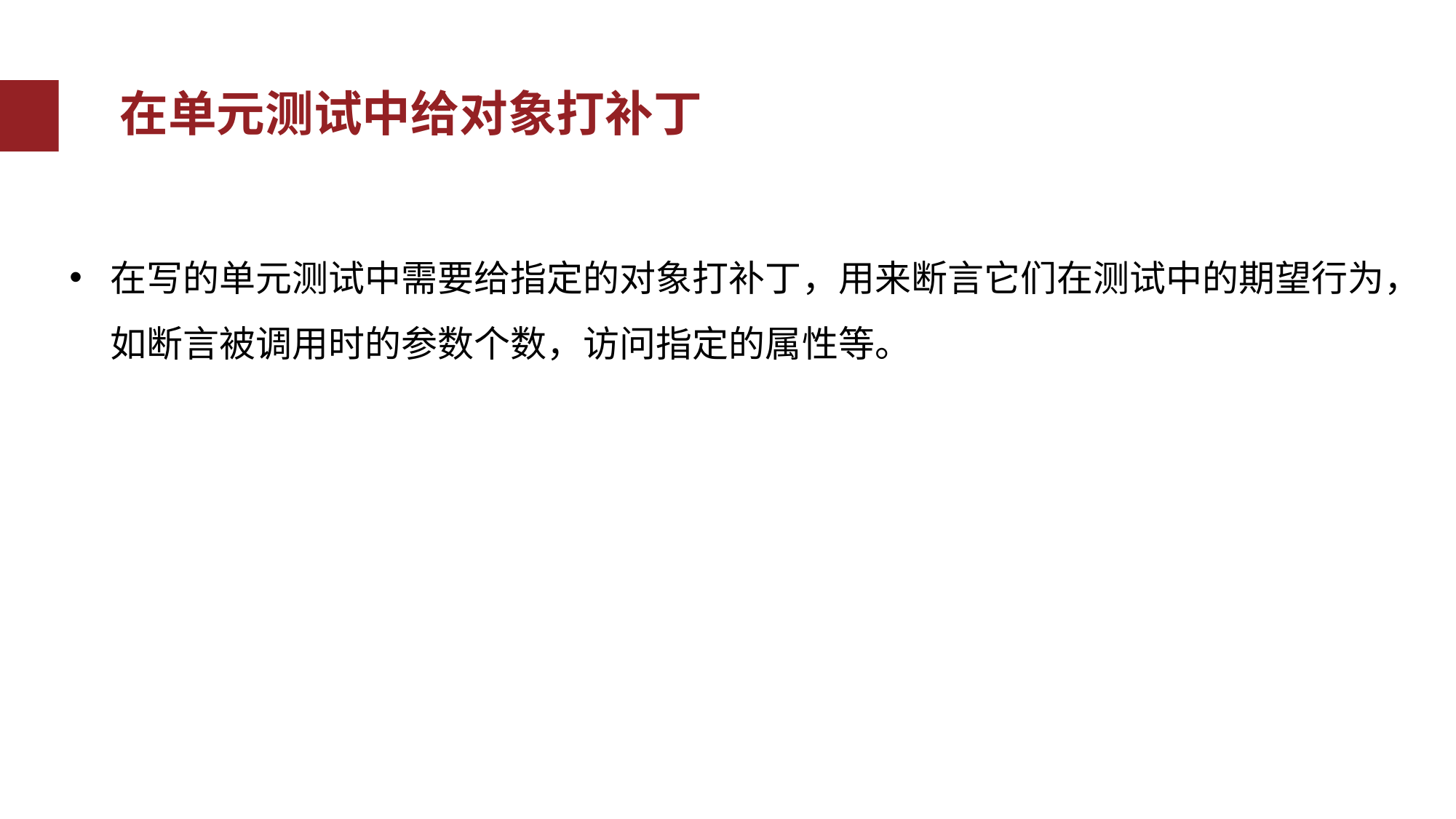

在单元测试中给对象打补丁

语法错误
在写的单元测试中需要给指定的对象打补丁，用来断言它们在测试中的期望行为，如断言被调用时的参数个数，访问指定的属性等。